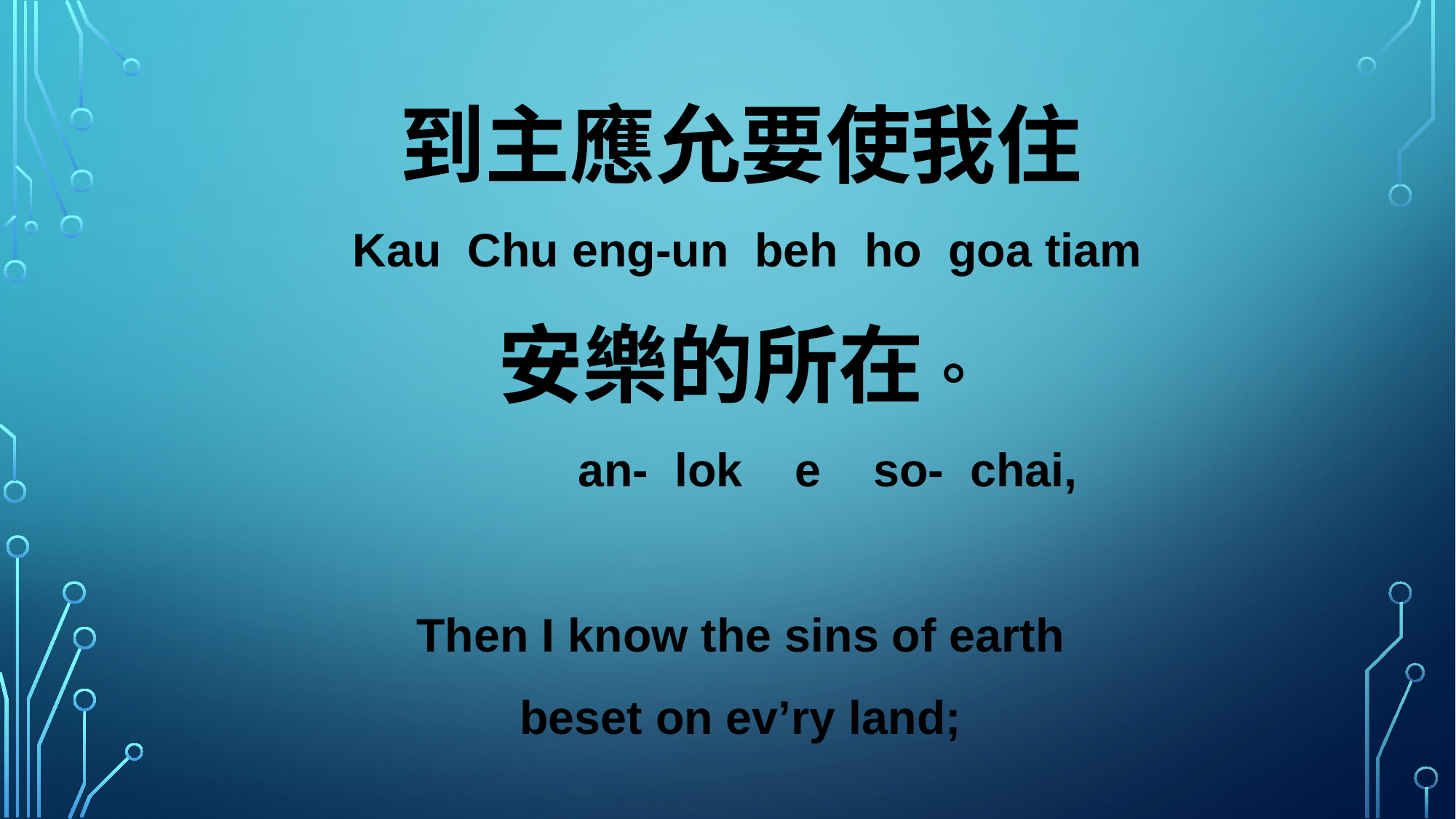

到主應允要使我住
 Kau  Chu eng-un  beh  ho  goa tiam
安樂的所在。
                           an-  lok    e    so-  chai,

Then I know the sins of earth
beset on ev’ry land;